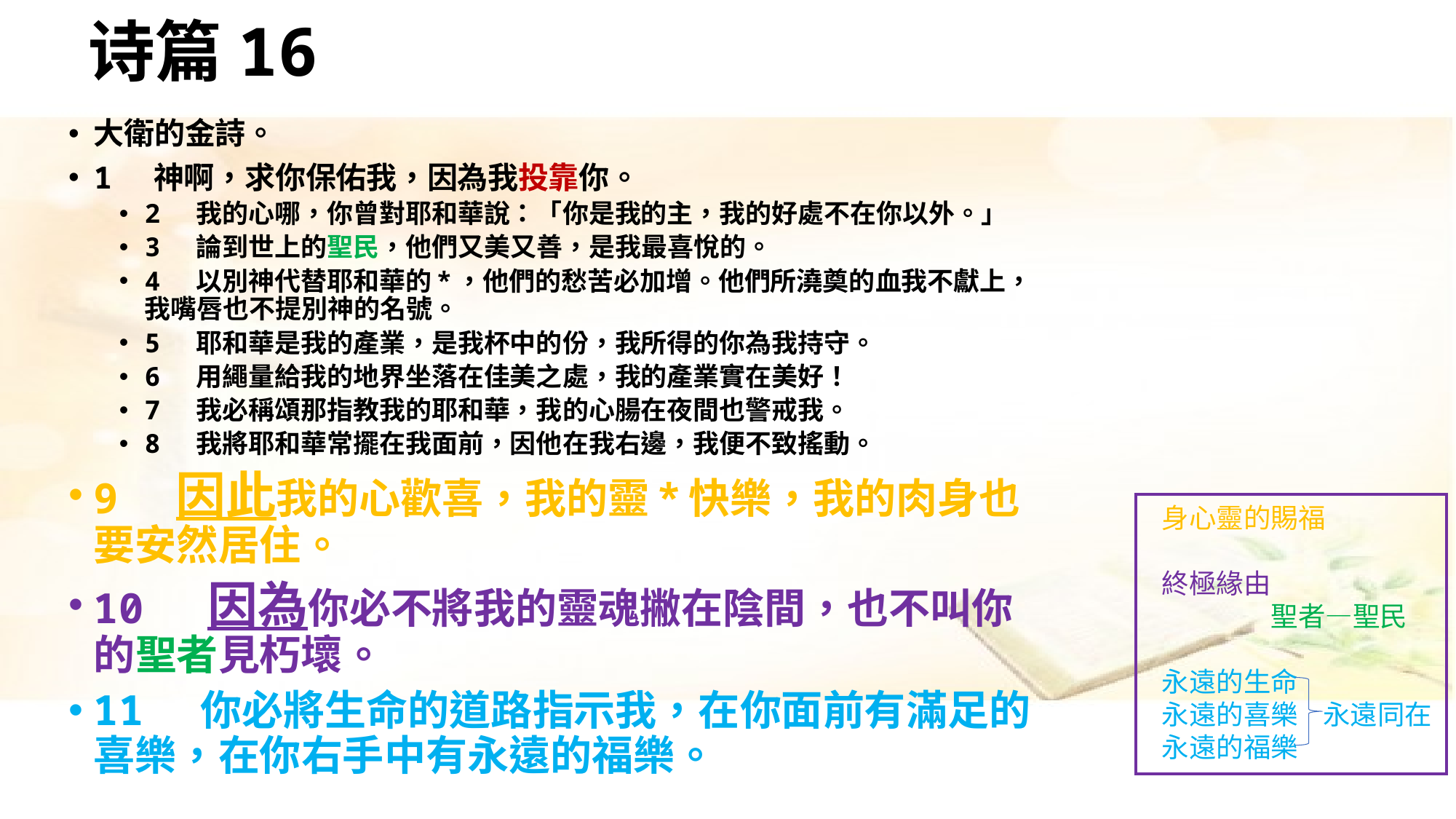

# 诗篇16
大衛的金詩。
1  神啊，求你保佑我，因為我投靠你。
2  我的心哪，你曾對耶和華說：「你是我的主，我的好處不在你以外。」
3  論到世上的聖民，他們又美又善，是我最喜悅的。
4  以別神代替耶和華的*，他們的愁苦必加增。他們所澆奠的血我不獻上，我嘴唇也不提別神的名號。
5  耶和華是我的產業，是我杯中的份，我所得的你為我持守。
6  用繩量給我的地界坐落在佳美之處，我的產業實在美好！
7  我必稱頌那指教我的耶和華，我的心腸在夜間也警戒我。
8  我將耶和華常擺在我面前，因他在我右邊，我便不致搖動。
9  因此我的心歡喜，我的靈*快樂，我的肉身也要安然居住。
10  因為你必不將我的靈魂撇在陰間，也不叫你的聖者見朽壞。
11  你必將生命的道路指示我，在你面前有滿足的喜樂，在你右手中有永遠的福樂。

身心靈的賜福

終極緣由
	聖者—聖民

永遠的生命
永遠的喜樂    永遠同在
永遠的福樂